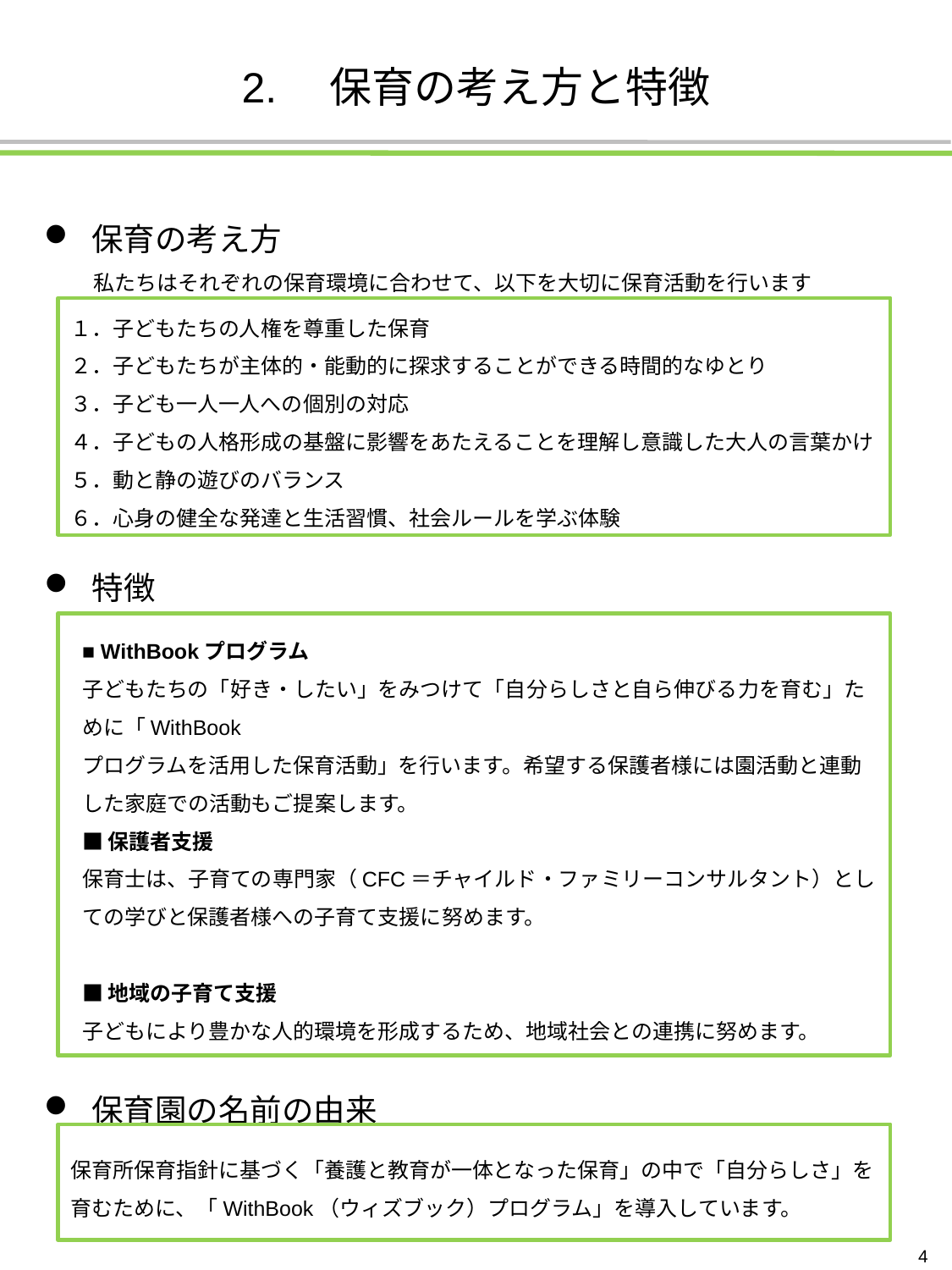

# 2.　保育の考え方と特徴
保育の考え方
私たちはそれぞれの保育環境に合わせて、以下を大切に保育活動を行います
１．子どもたちの人権を尊重した保育
２．子どもたちが主体的・能動的に探求することができる時間的なゆとり
３．子ども一人一人への個別の対応
４．子どもの人格形成の基盤に影響をあたえることを理解し​意識した大人の言葉かけ
５．動と静の遊びのバランス
６．心身の健全な発達と生活習慣、社会ルールを学ぶ体験
特徴
■ WithBookプログラム
子どもたちの「好き・したい」をみつけて「自分らしさと自ら伸びる力を育む」ために「WithBook
プログラムを活用した保育活動」を行います。希望する保護者様には園活動と連動した家庭での活動もご提案します。
■保護者支援
保育士は、子育ての専門家（CFC＝チャイルド・ファミリーコンサルタント）としての学びと保護者様への子育て支援に努めます。

■地域の子育て支援
子どもにより豊かな人的環境を形成するため、地域社会との連携に努めます。
保育園の名前の由来
保育所保育指針に基づく「養護と教育が一体となった保育」の中で「自分らしさ」を育むために、「WithBook（ウィズブック）プログラム」を導入しています。
4